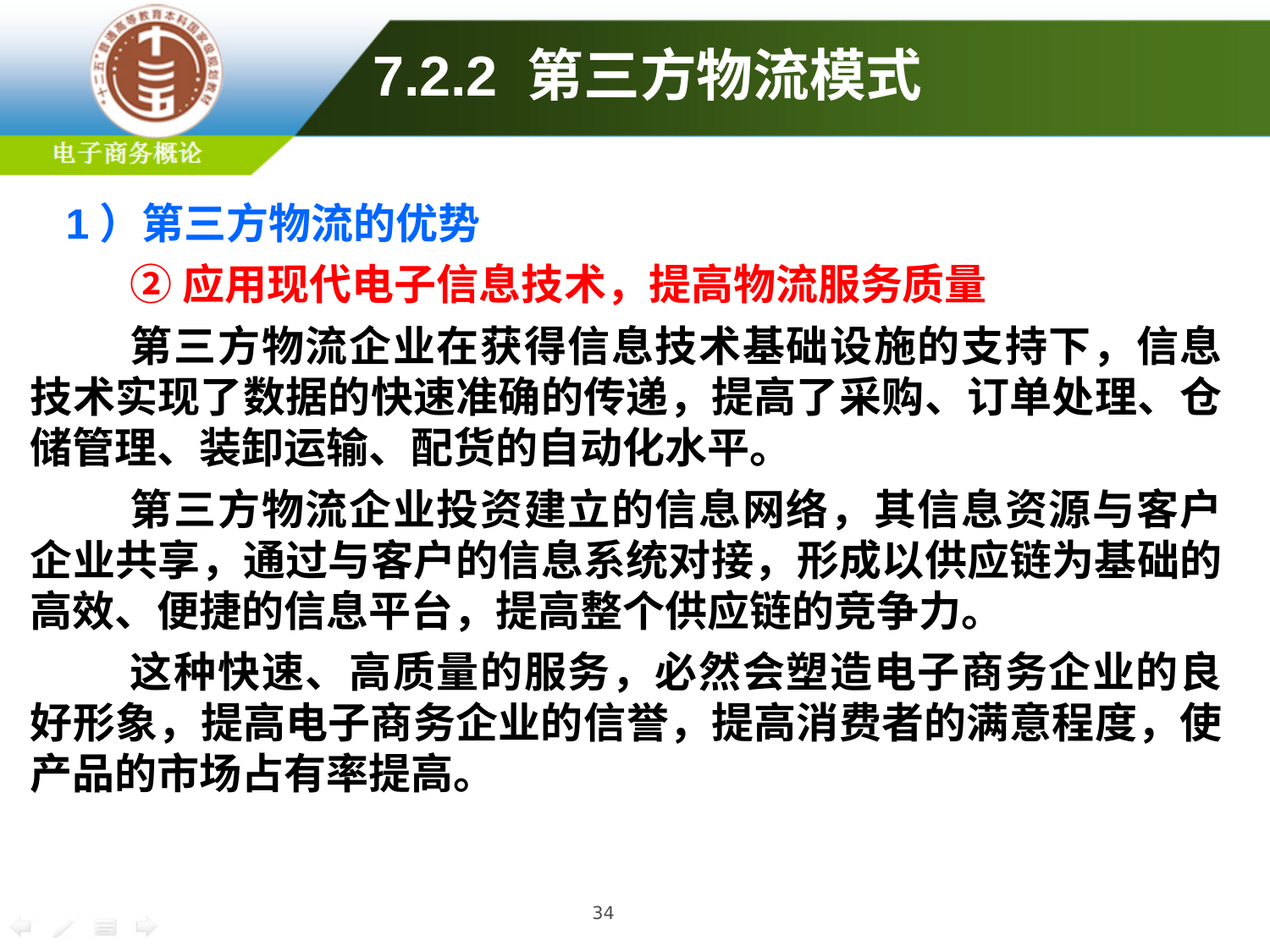

7.2.2 第三方物流模式
   1）第三方物流的优势
②应用现代电子信息技术，提高物流服务质量
第三方物流企业在获得信息技术基础设施的支持下，信息技术实现了数据的快速准确的传递，提高了采购、订单处理、仓储管理、装卸运输、配货的自动化水平。
第三方物流企业投资建立的信息网络，其信息资源与客户企业共享，通过与客户的信息系统对接，形成以供应链为基础的高效、便捷的信息平台，提高整个供应链的竞争力。
这种快速、高质量的服务，必然会塑造电子商务企业的良好形象，提高电子商务企业的信誉，提高消费者的满意程度，使产品的市场占有率提高。
34